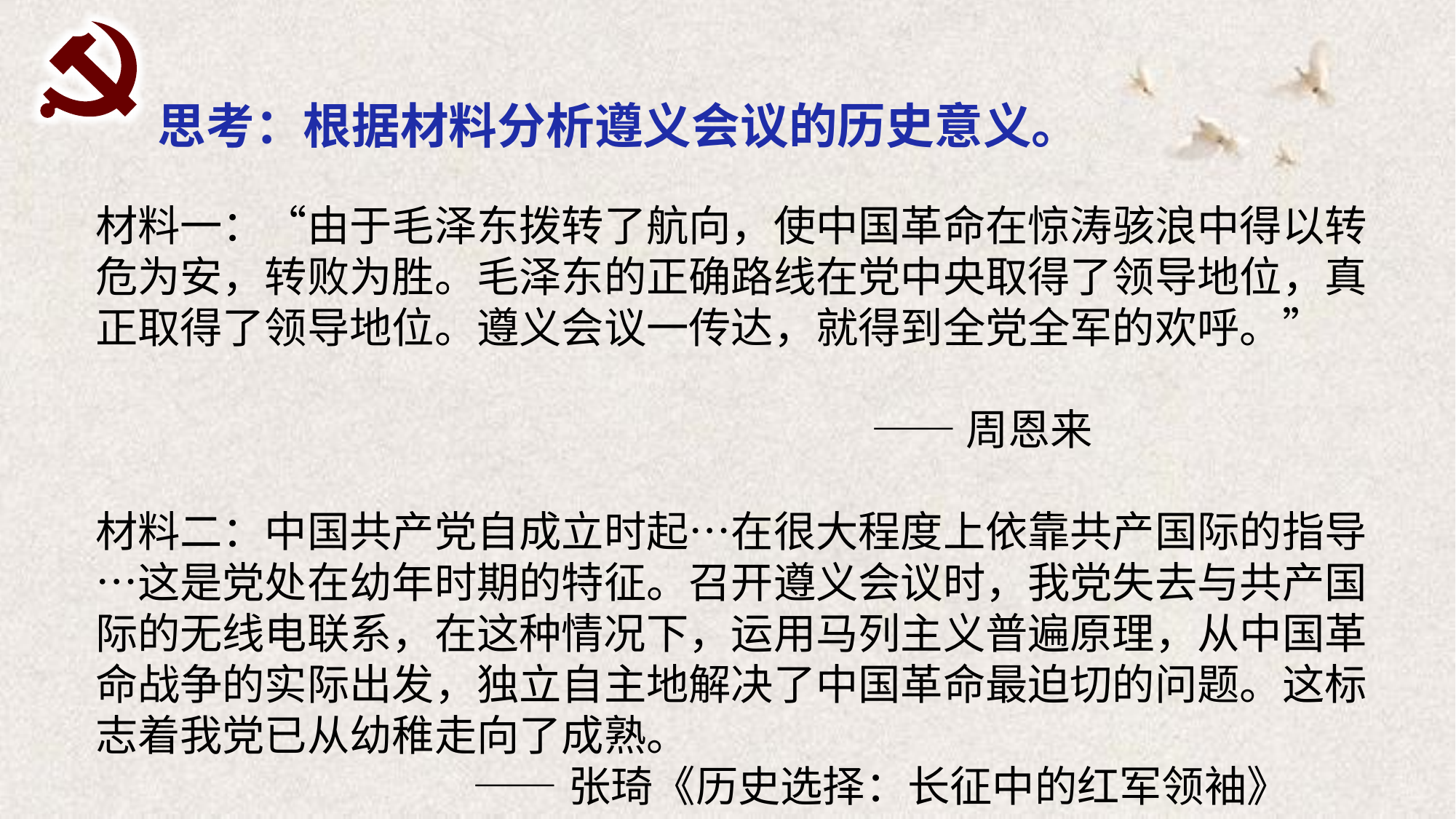

思考：根据材料分析遵义会议的历史意义。
材料一：“由于毛泽东拨转了航向，使中国革命在惊涛骇浪中得以转危为安，转败为胜。毛泽东的正确路线在党中央取得了领导地位，真正取得了领导地位。遵义会议一传达，就得到全党全军的欢呼。”
                                                                                  ——周恩来

材料二：中国共产党自成立时起…在很大程度上依靠共产国际的指导…这是党处在幼年时期的特征。召开遵义会议时，我党失去与共产国际的无线电联系，在这种情况下，运用马列主义普遍原理，从中国革命战争的实际出发，独立自主地解决了中国革命最迫切的问题。这标志着我党已从幼稚走向了成熟。
                                        ——张琦《历史选择：长征中的红军领袖》